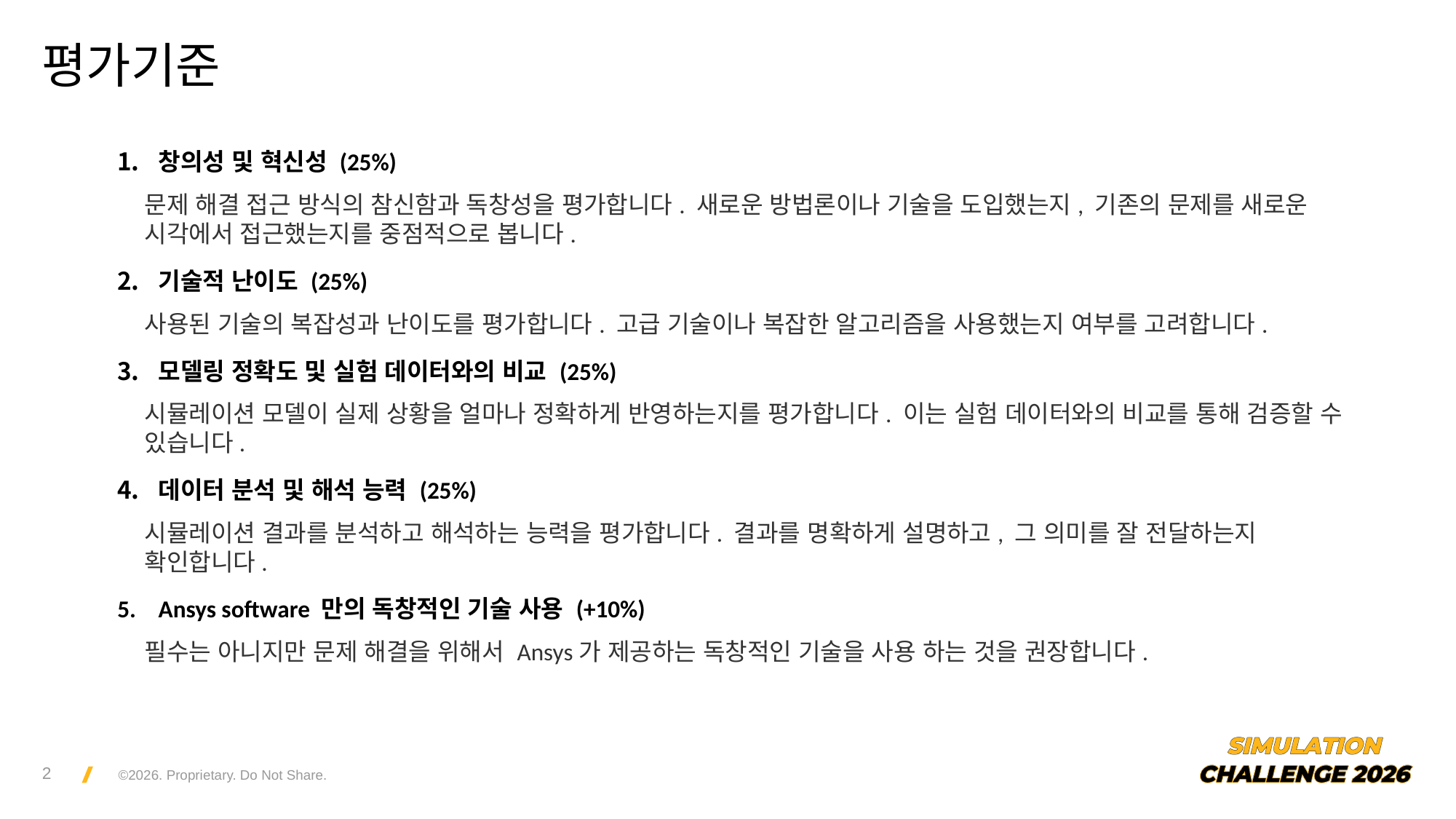

# 평가기준
창의성 및 혁신성 (25%)
문제 해결 접근 방식의 참신함과 독창성을 평가합니다. 새로운 방법론이나 기술을 도입했는지, 기존의 문제를 새로운 시각에서 접근했는지를 중점적으로 봅니다.
기술적 난이도 (25%)
사용된 기술의 복잡성과 난이도를 평가합니다. 고급 기술이나 복잡한 알고리즘을 사용했는지 여부를 고려합니다.
모델링 정확도 및 실험 데이터와의 비교 (25%)
시뮬레이션 모델이 실제 상황을 얼마나 정확하게 반영하는지를 평가합니다. 이는 실험 데이터와의 비교를 통해 검증할 수 있습니다.
데이터 분석 및 해석 능력 (25%)
시뮬레이션 결과를 분석하고 해석하는 능력을 평가합니다. 결과를 명확하게 설명하고, 그 의미를 잘 전달하는지 확인합니다.
Ansys software 만의 독창적인 기술 사용 (+10%)
필수는 아니지만 문제 해결을 위해서 Ansys가 제공하는 독창적인 기술을 사용 하는 것을 권장합니다.